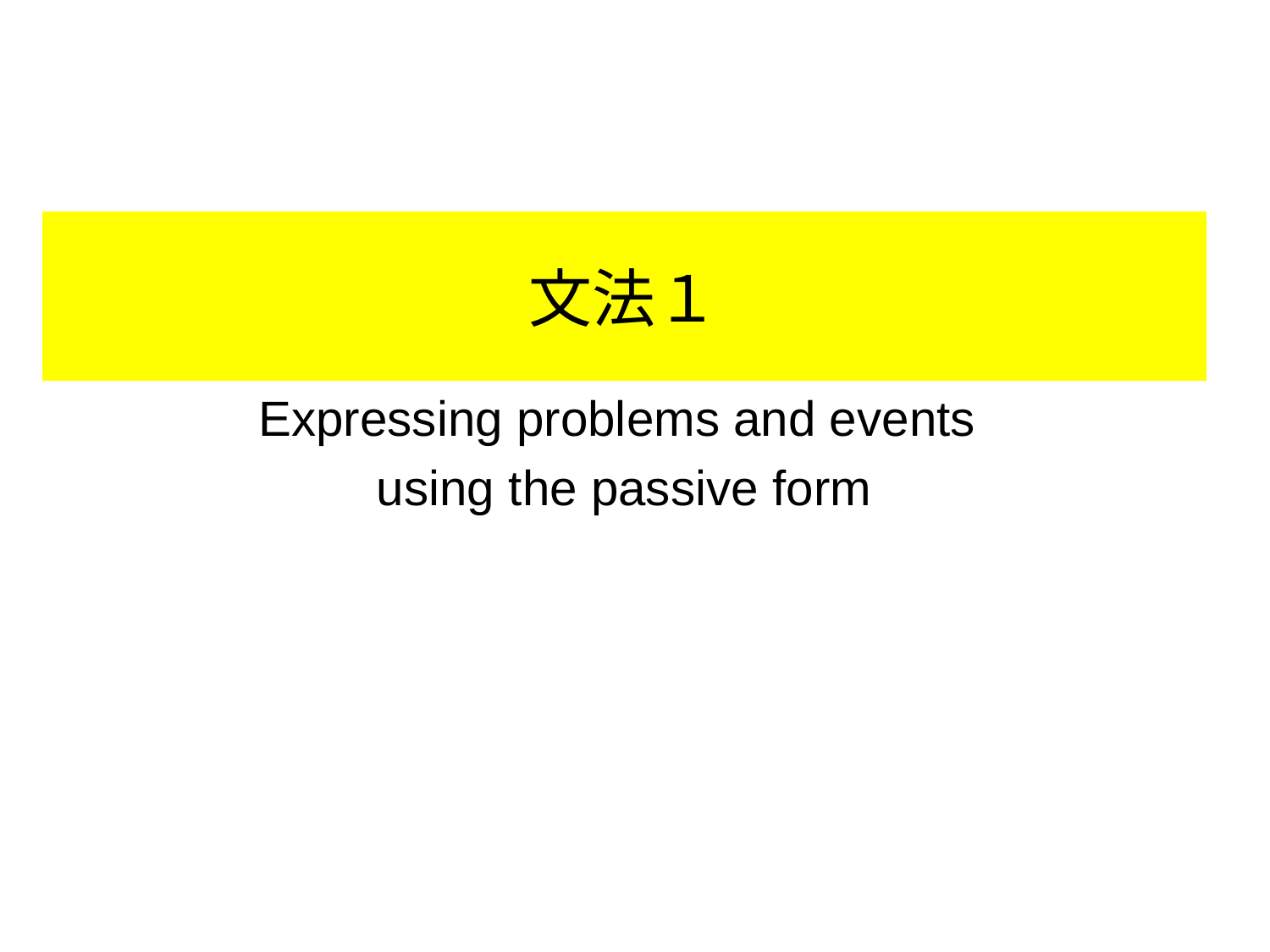

# 文法１
Expressing problems and events
using the passive form